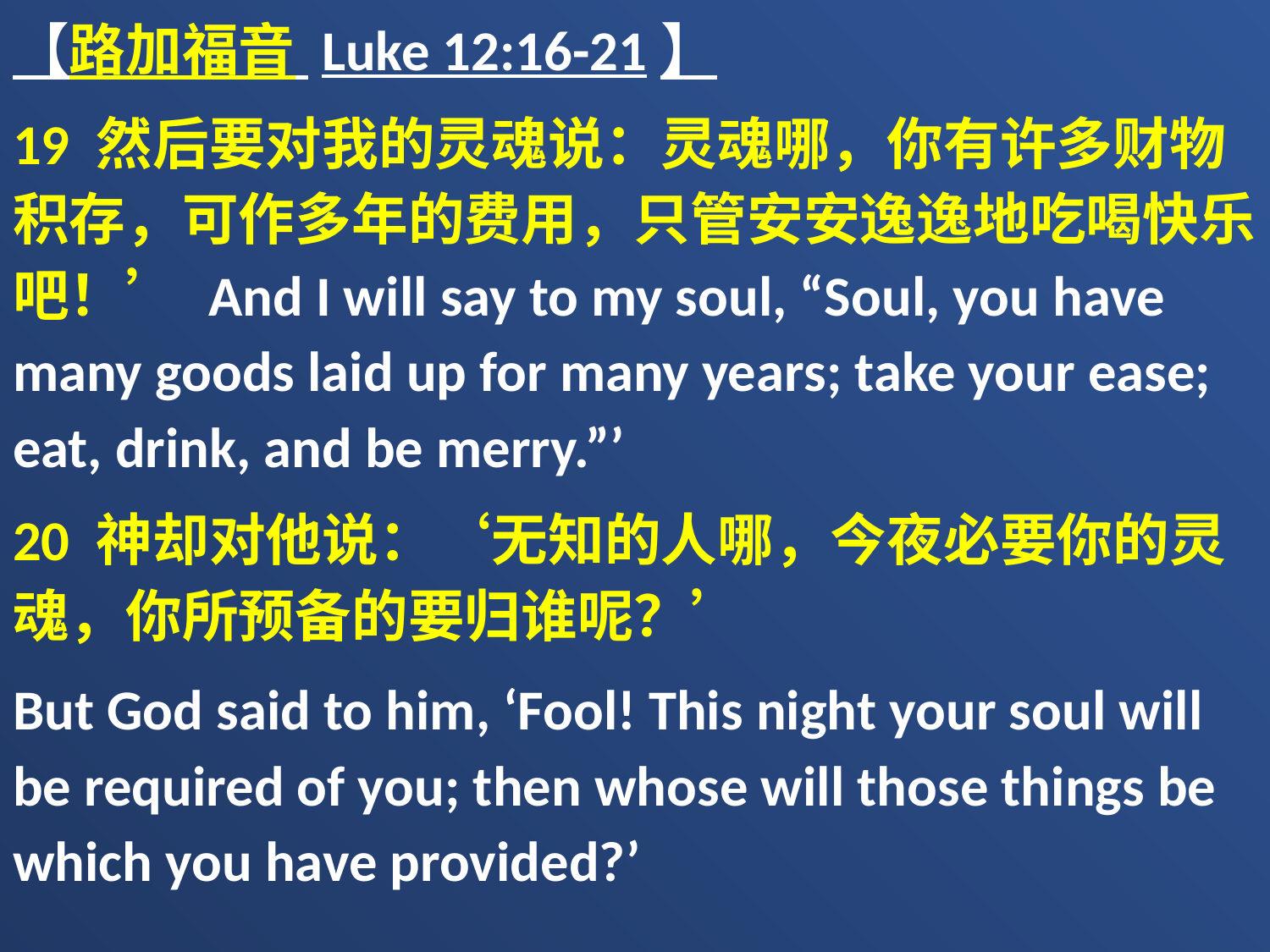

【路加福音 Luke 12:16-21】
19 然后要对我的灵魂说：灵魂哪，你有许多财物积存，可作多年的费用，只管安安逸逸地吃喝快乐吧！’ And I will say to my soul, “Soul, you have many goods laid up for many years; take your ease; eat, drink, and be merry.”’
20 神却对他说：‘无知的人哪，今夜必要你的灵魂，你所预备的要归谁呢？’
But God said to him, ‘Fool! This night your soul will be required of you; then whose will those things be which you have provided?’